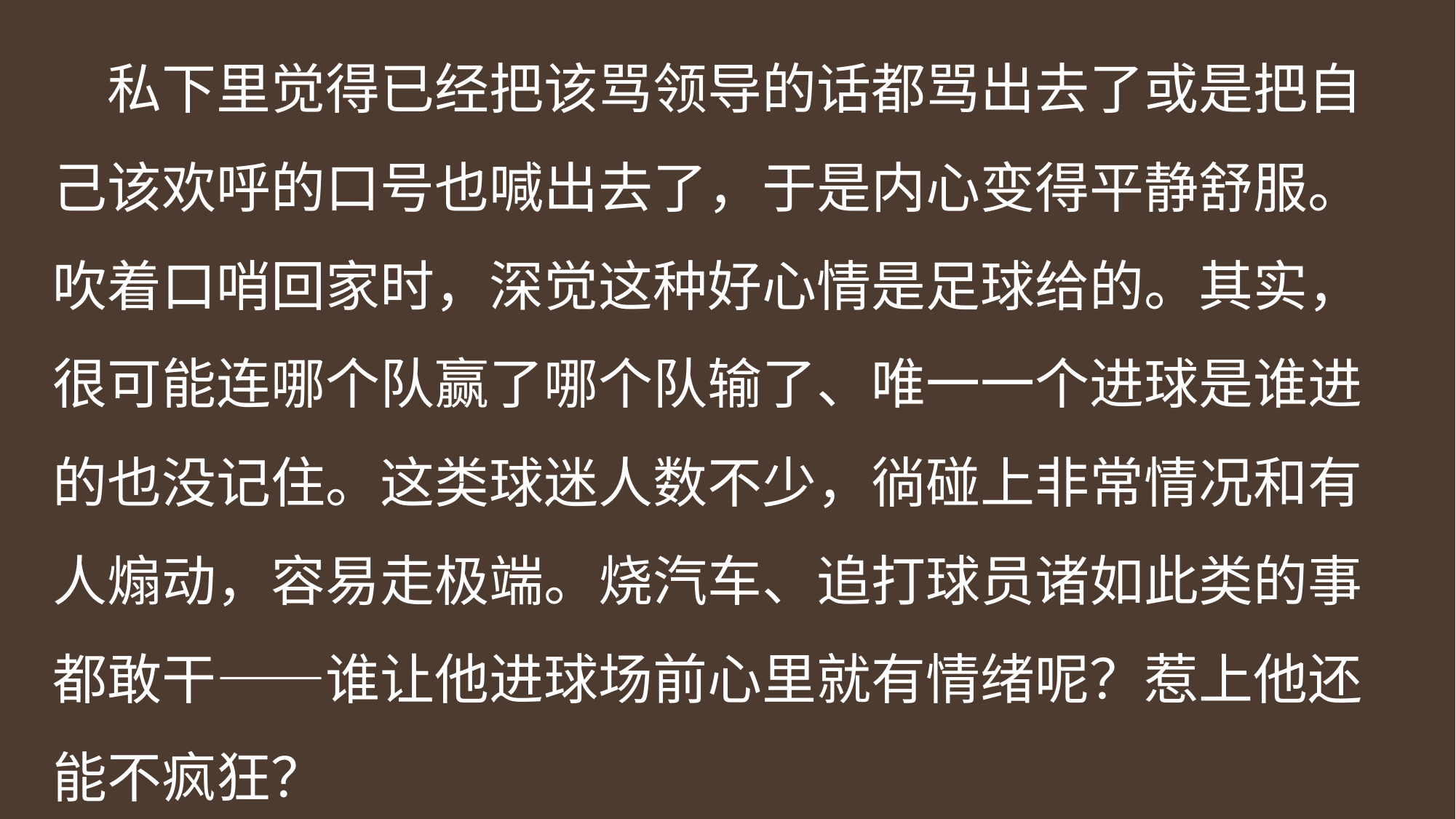

私下里觉得已经把该骂领导的话都骂出去了或是把自己该欢呼的口号也喊出去了，于是内心变得平静舒服。吹着口哨回家时，深觉这种好心情是足球给的。其实，很可能连哪个队赢了哪个队输了、唯一一个进球是谁进的也没记住。这类球迷人数不少，徜碰上非常情况和有人煽动，容易走极端。烧汽车、追打球员诸如此类的事都敢干——谁让他进球场前心里就有情绪呢？惹上他还能不疯狂？